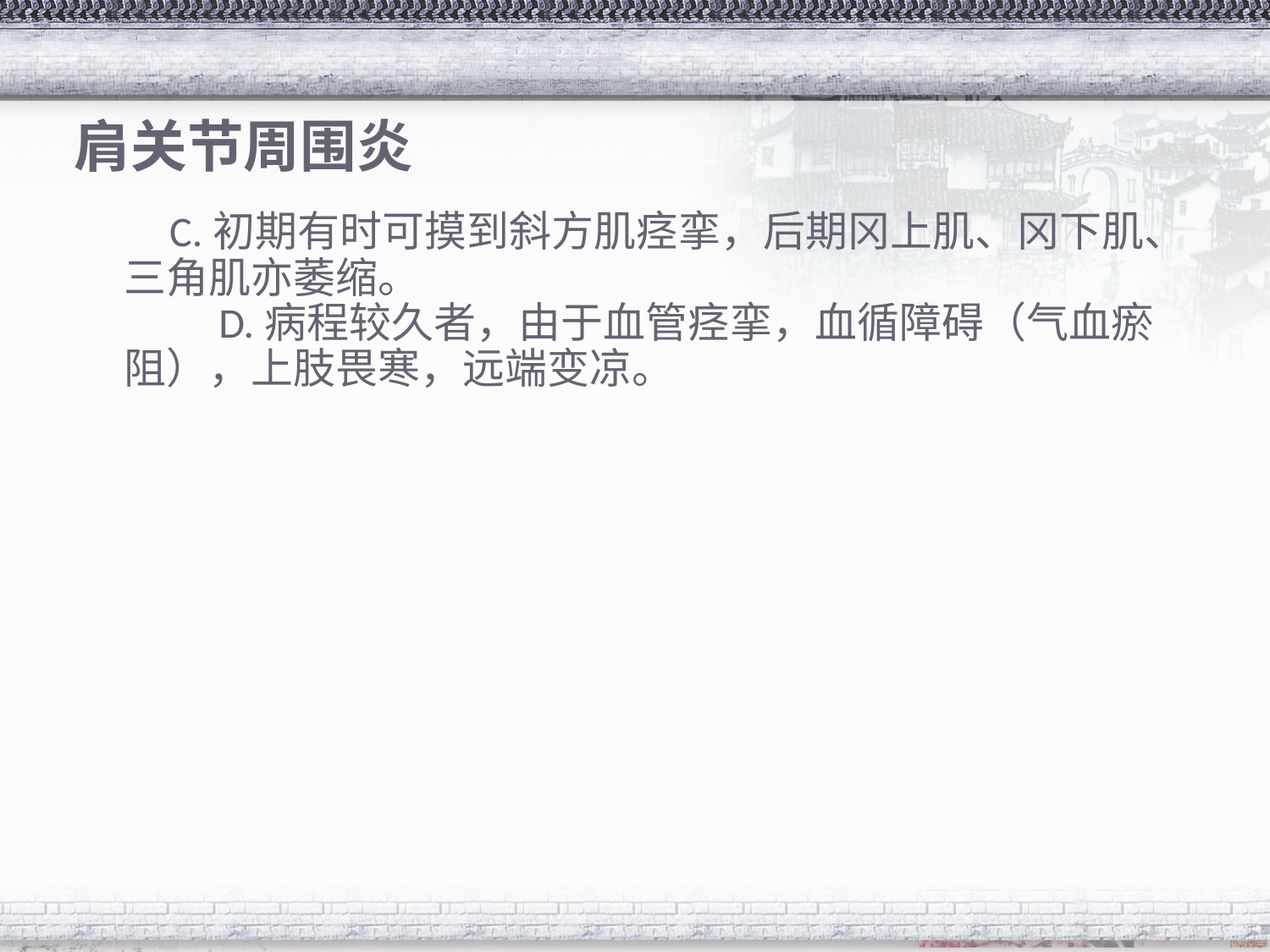

# 肩关节周围炎
          C.初期有时可摸到斜方肌痉挛，后期冈上肌、冈下肌、三角肌亦萎缩。
　　D.病程较久者，由于血管痉挛，血循障碍（气血瘀阻），上肢畏寒，远端变凉。